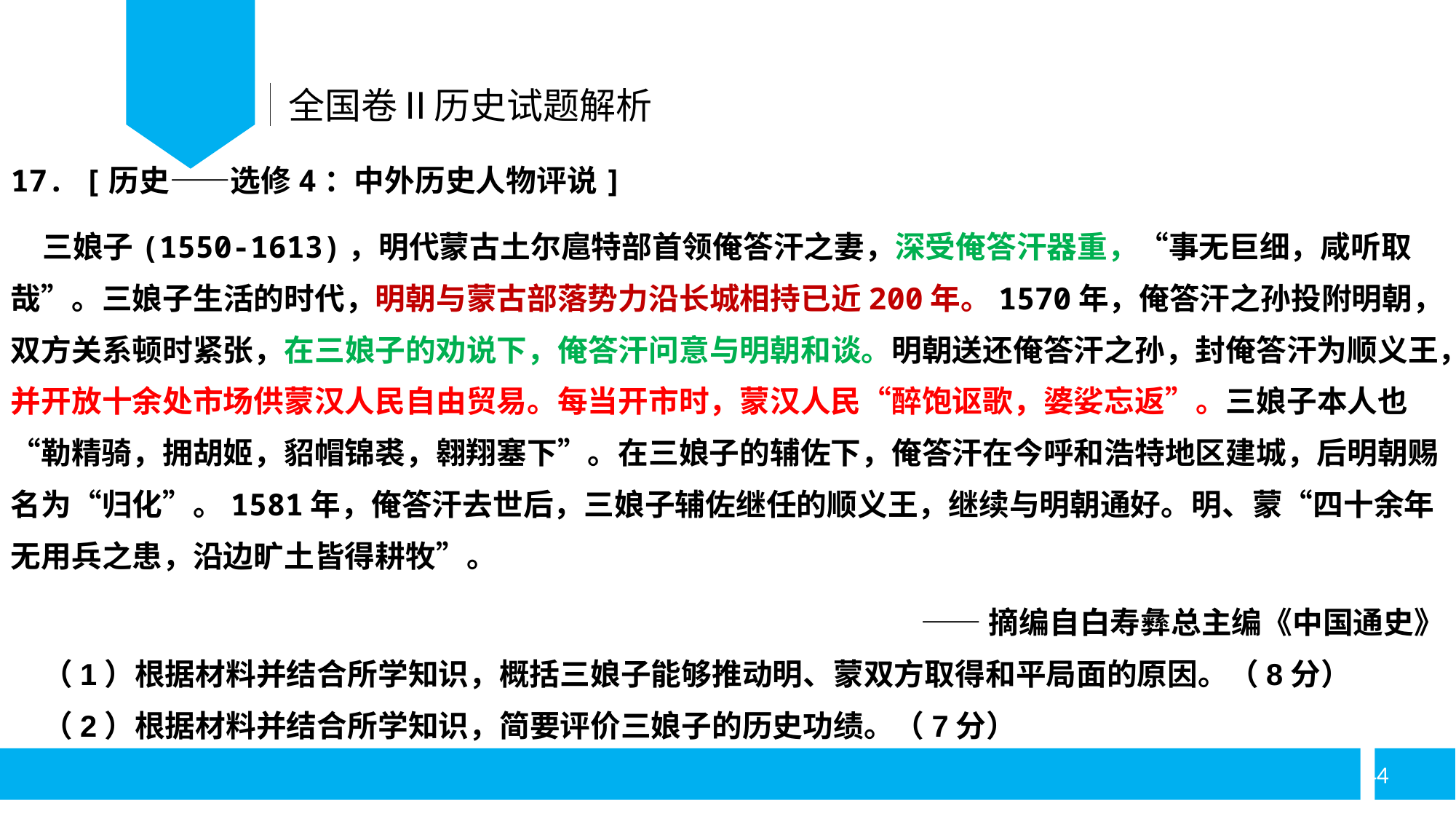

全国卷Ⅱ历史试题解析
17. [历史——选修4：中外历史人物评说]
三娘子(1550-1613)，明代蒙古土尔扈特部首领俺答汗之妻，深受俺答汗器重，“事无巨细，咸听取哉”。三娘子生活的时代，明朝与蒙古部落势力沿长城相持已近200年。1570年，俺答汗之孙投附明朝，双方关系顿时紧张，在三娘子的劝说下，俺答汗问意与明朝和谈。明朝送还俺答汗之孙，封俺答汗为顺义王，并开放十余处市场供蒙汉人民自由贸易。每当开市时，蒙汉人民“醉饱讴歌，婆娑忘返”。三娘子本人也“勒精骑，拥胡姬，貂帽锦裘，翱翔塞下”。在三娘子的辅佐下，俺答汗在今呼和浩特地区建城，后明朝赐名为“归化”。1581年，俺答汗去世后，三娘子辅佐继任的顺义王，继续与明朝通好。明、蒙“四十余年无用兵之患，沿边旷土皆得耕牧”。
——摘编自白寿彝总主编《中国通史》
（1）根据材料并结合所学知识，概括三娘子能够推动明、蒙双方取得和平局面的原因。（8分）
（2）根据材料并结合所学知识，简要评价三娘子的历史功绩。（7分）